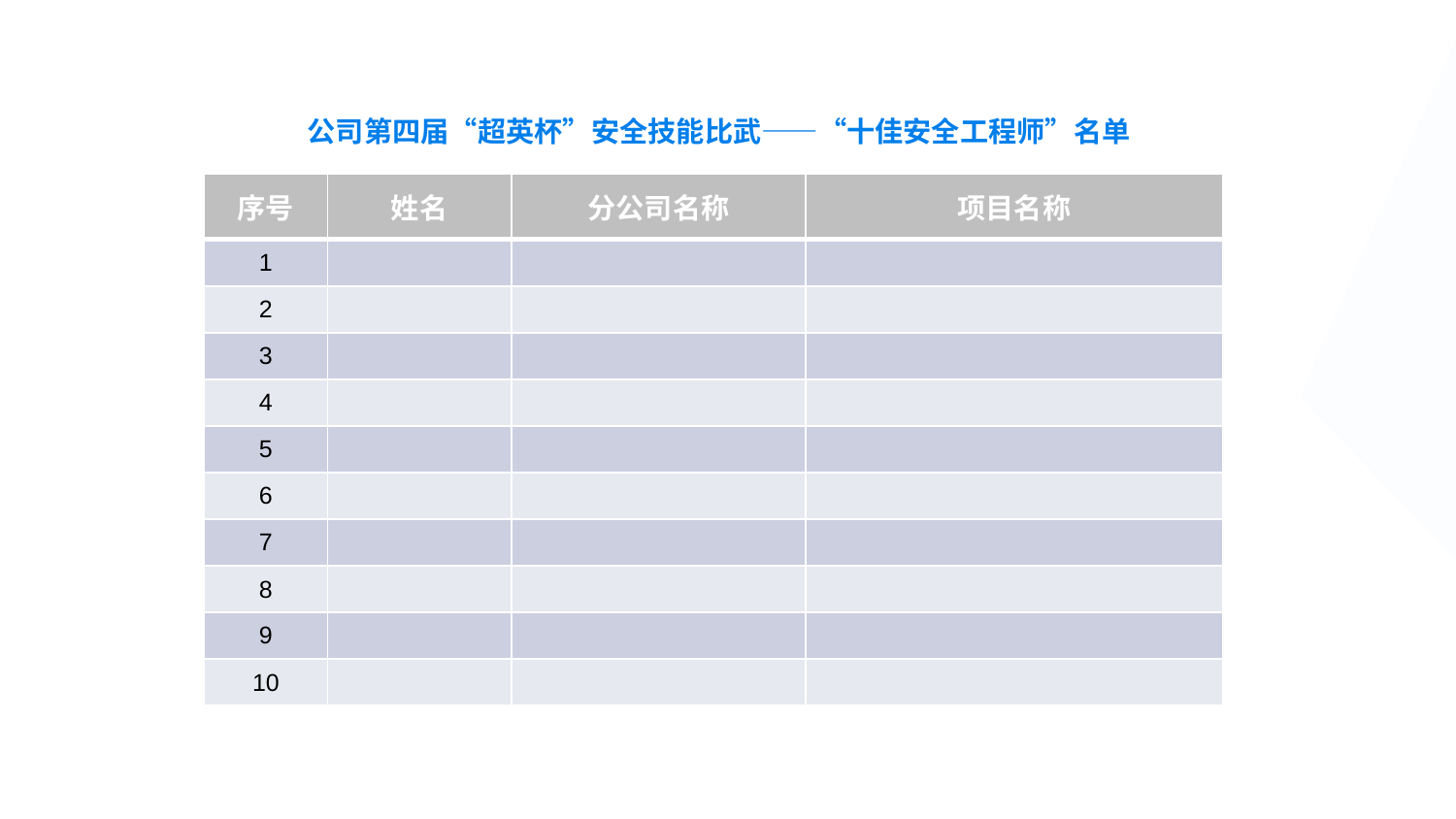

公司第四届“超英杯”安全技能比武——“十佳安全工程师”名单
| 序号 | 姓名 | 分公司名称 | 项目名称 |
| --- | --- | --- | --- |
| 1 |  |  |  |
| 2 |  |  |  |
| 3 |  |  |  |
| 4 |  |  |  |
| 5 |  |  |  |
| 6 |  |  |  |
| 7 |  |  |  |
| 8 |  |  |  |
| 9 |  |  |  |
| 10 |  |  |  |